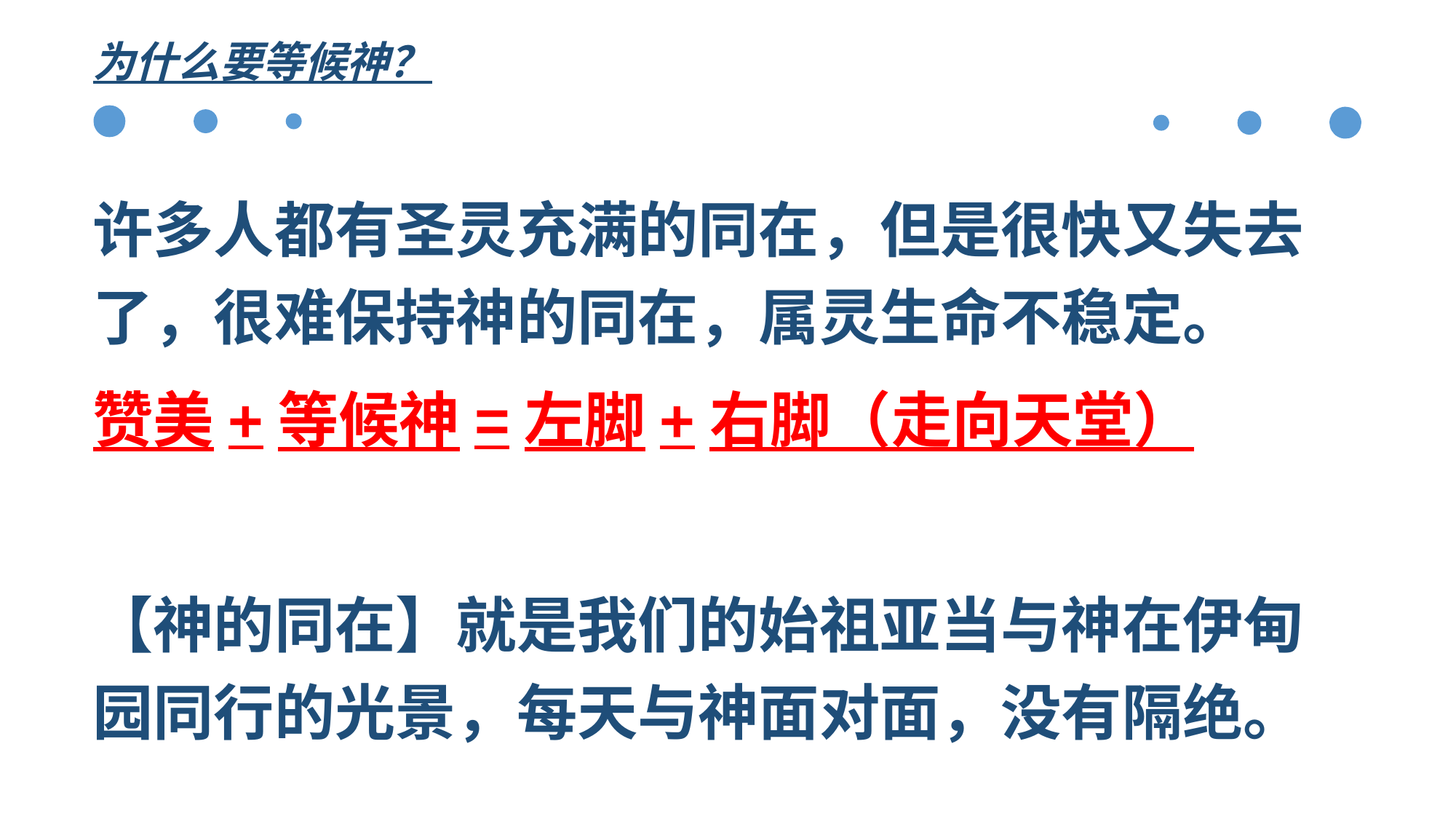

为什么要等候神？

许多人都有圣灵充满的同在，但是很快又失去了，很难保持神的同在，属灵生命不稳定。
赞美+等候神=左脚+右脚（走向天堂）

【神的同在】就是我们的始祖亚当与神在伊甸园同行的光景，每天与神面对面，没有隔绝。